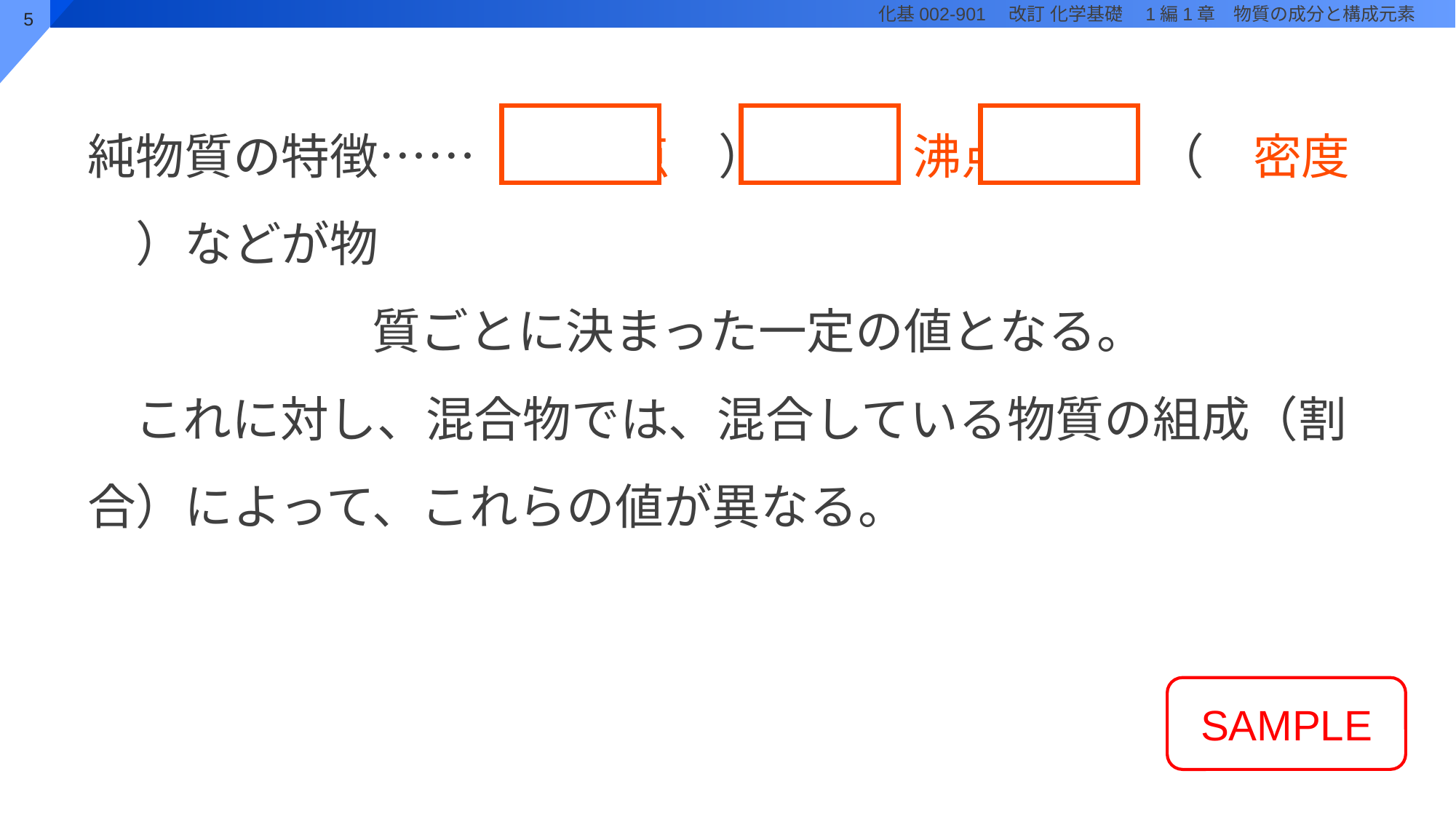

純物質の特徴……（　融点　）、（　沸点　）、（　密度　）などが物
                         質ごとに決まった一定の値となる。
これに対し、混合物では、混合している物質の組成（割合）によって、これらの値が異なる。

SAMPLE